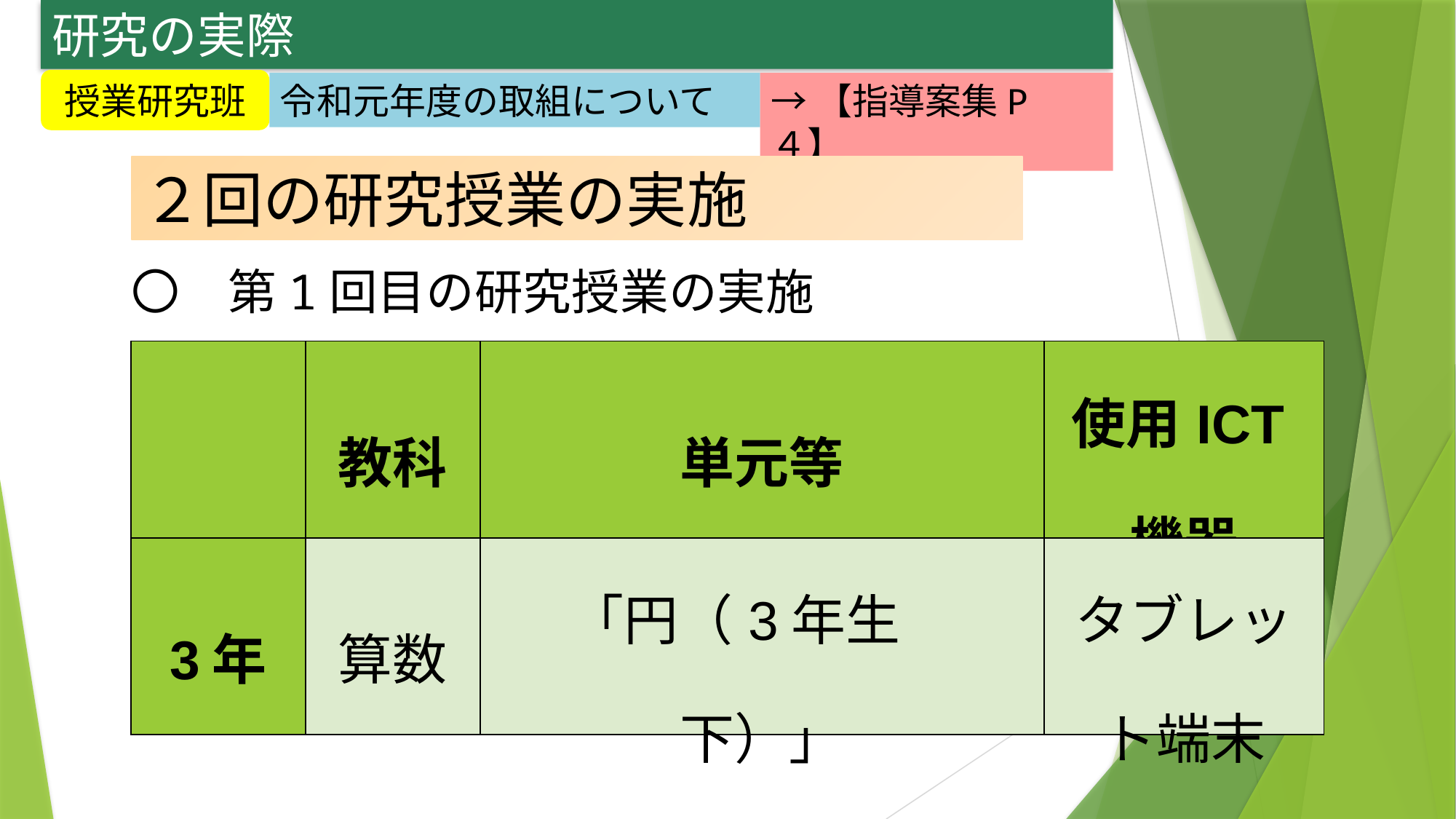

研究の実際
授業研究班
令和元年度の取組について
→【指導案集P４】
２回の研究授業の実施
〇　第1回目の研究授業の実施

|  | 教科 | 単元等 | 使用ICT機器 |
| --- | --- | --- | --- |
| 3年 | 算数 | 「円（3年生　下）」 | タブレット端末 |